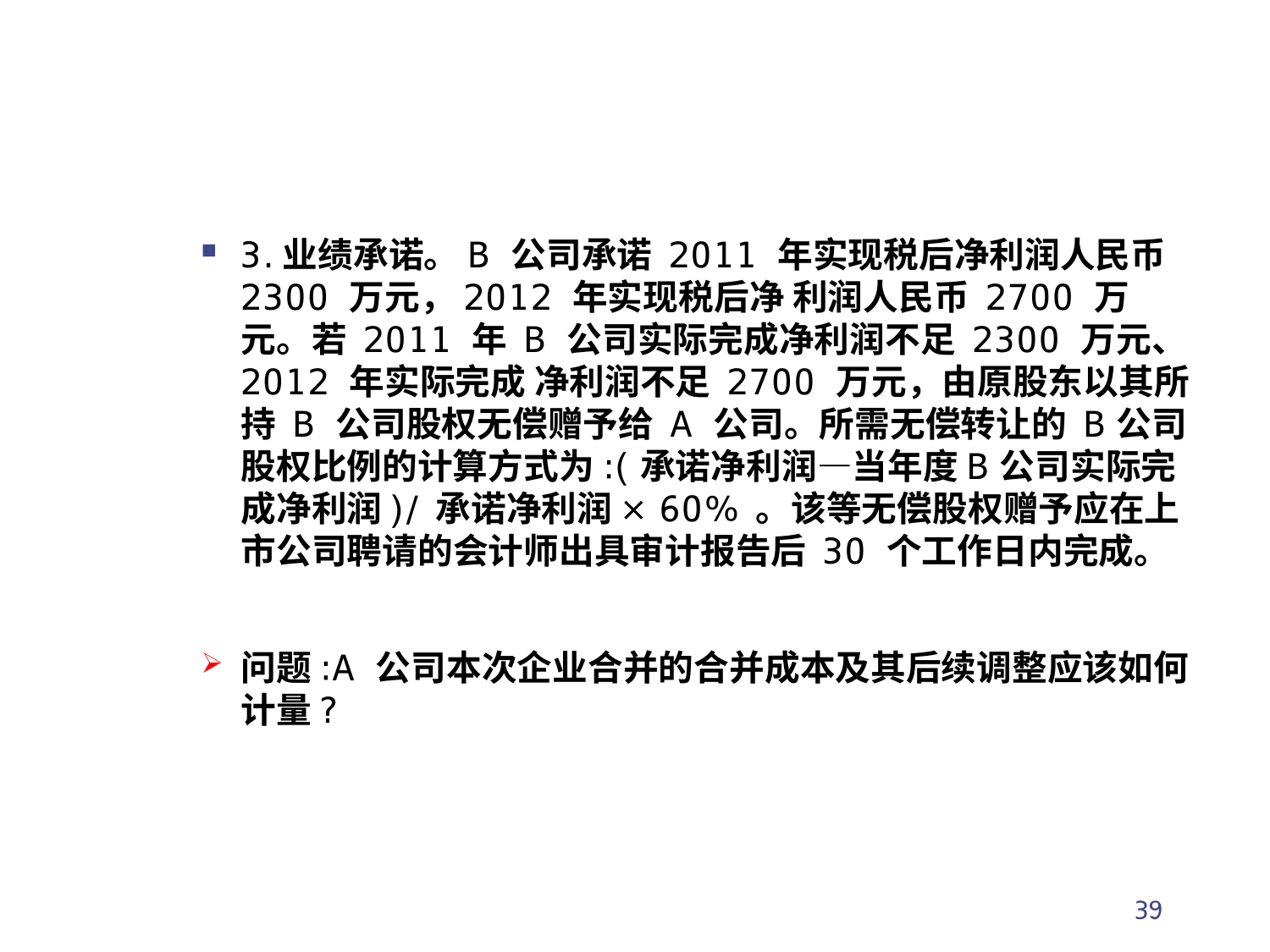

#
3.业绩承诺。B 公司承诺 2011 年实现税后净利润人民币 2300 万元，2012 年实现税后净 利润人民币 2700 万元。若 2011 年 B 公司实际完成净利润不足 2300 万元、2012 年实际完成 净利润不足 2700 万元，由原股东以其所持 B 公司股权无偿赠予给 A 公司。所需无偿转让的 B公司股权比例的计算方式为:(承诺净利润—当年度B公司实际完成净利润)/承诺净利润× 60%。该等无偿股权赠予应在上市公司聘请的会计师出具审计报告后 30 个工作日内完成。

问题:A 公司本次企业合并的合并成本及其后续调整应该如何计量?

39